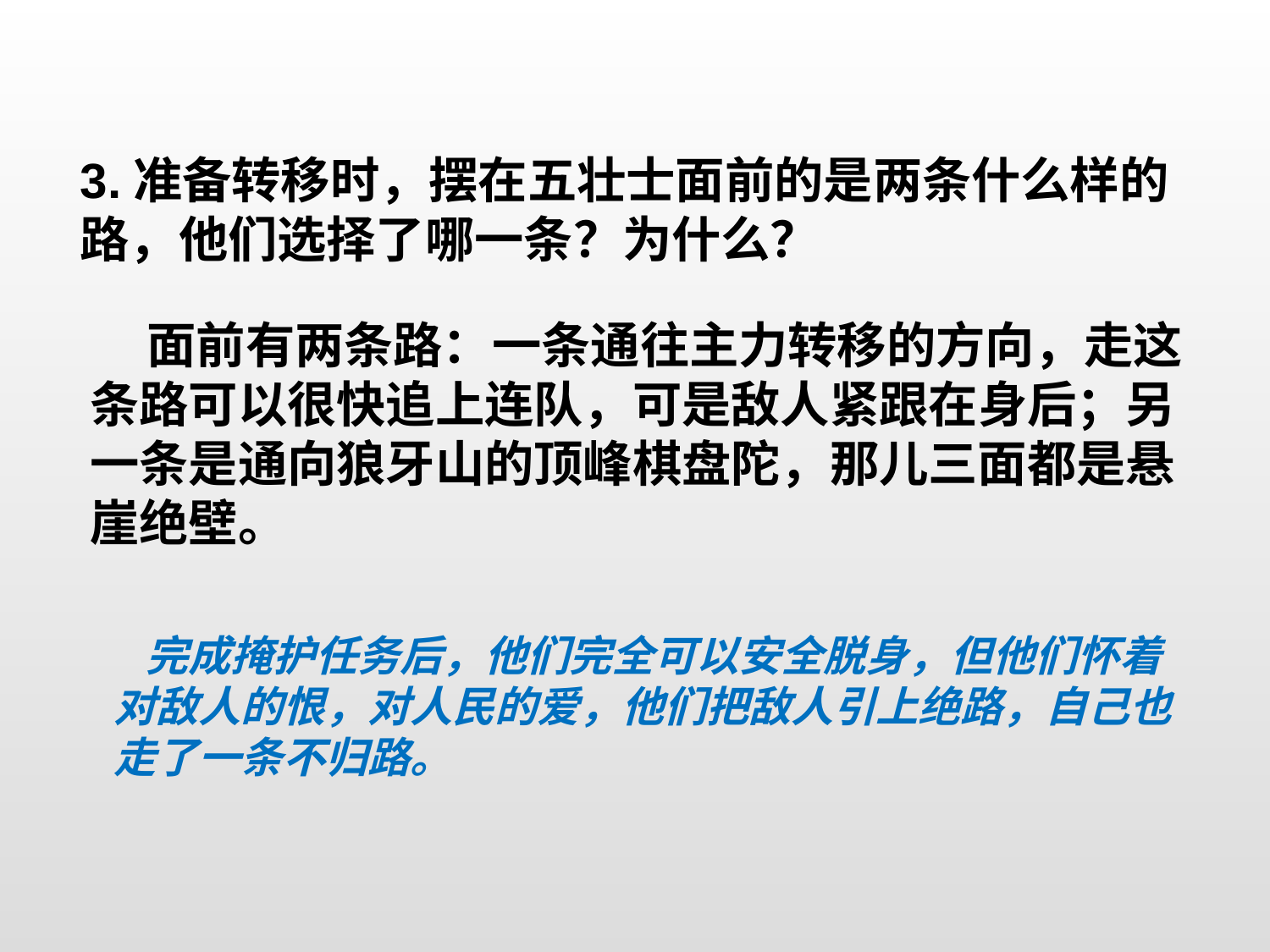

3.准备转移时，摆在五壮士面前的是两条什么样的路，他们选择了哪一条？为什么？
    面前有两条路：一条通往主力转移的方向，走这条路可以很快追上连队，可是敌人紧跟在身后；另一条是通向狼牙山的顶峰棋盘陀，那儿三面都是悬崖绝壁。
   完成掩护任务后，他们完全可以安全脱身，但他们怀着对敌人的恨，对人民的爱，他们把敌人引上绝路，自己也走了一条不归路。